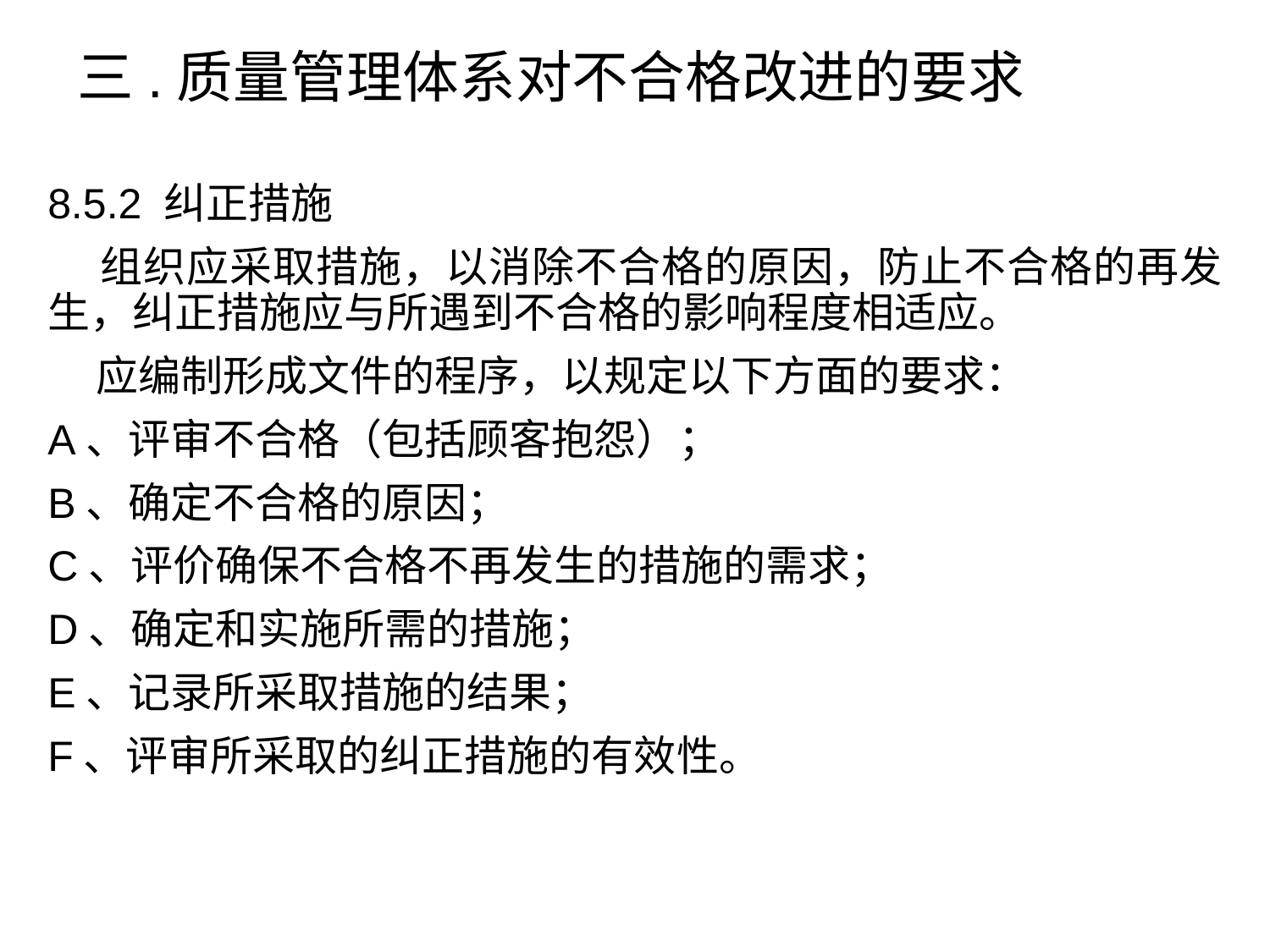

# 三.质量管理体系对不合格改进的要求
8.5.2 纠正措施
    组织应采取措施，以消除不合格的原因，防止不合格的再发生，纠正措施应与所遇到不合格的影响程度相适应。
    应编制形成文件的程序，以规定以下方面的要求：
A、评审不合格（包括顾客抱怨）；
B、确定不合格的原因；
C、评价确保不合格不再发生的措施的需求；
D、确定和实施所需的措施；
E、记录所采取措施的结果；
F、评审所采取的纠正措施的有效性。